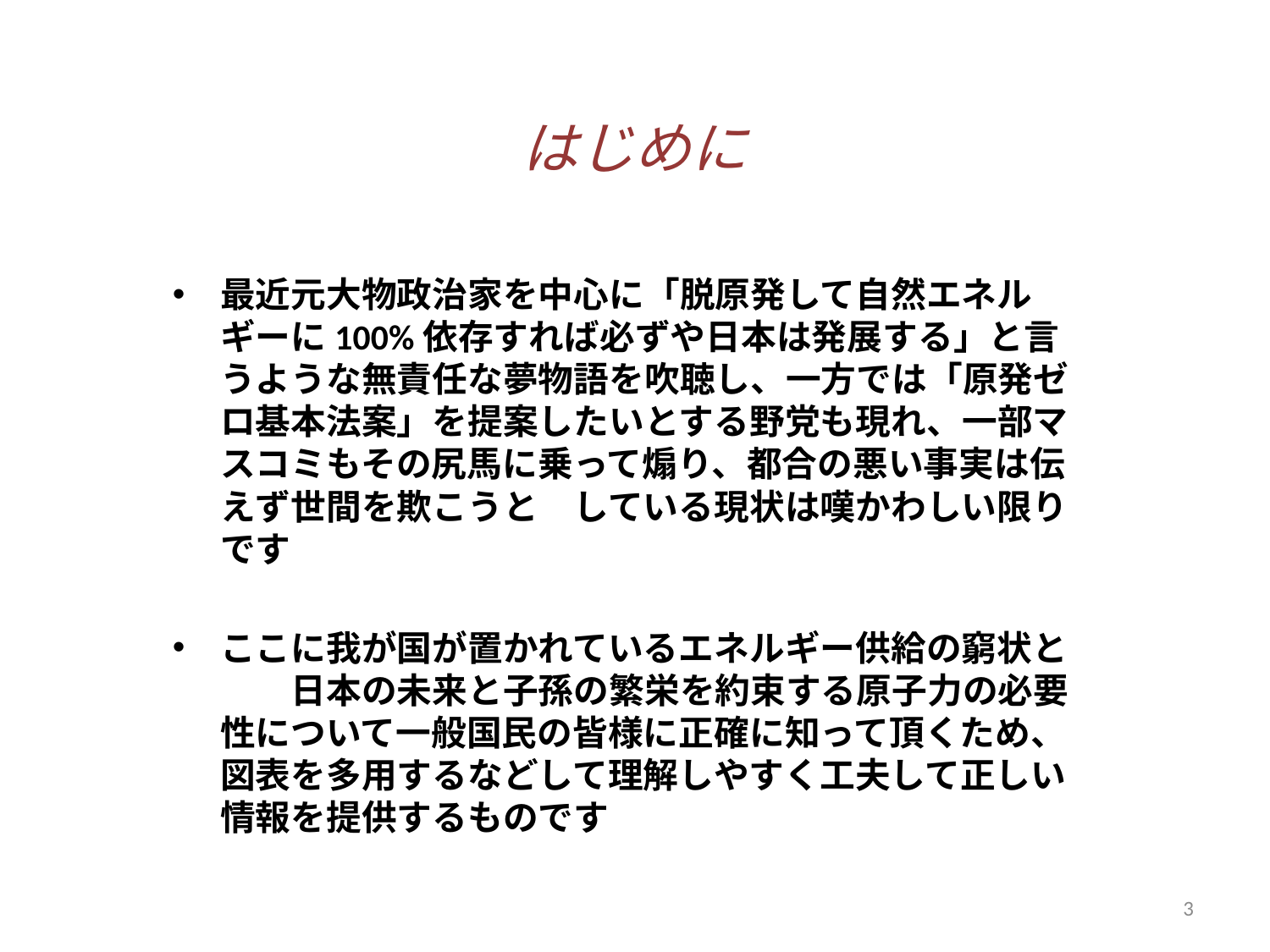

# はじめに
最近元大物政治家を中心に「脱原発して自然エネルギーに100%依存すれば必ずや日本は発展する」と言うような無責任な夢物語を吹聴し、一方では「原発ゼロ基本法案」を提案したいとする野党も現れ、一部マスコミもその尻馬に乗って煽り、都合の悪い事実は伝えず世間を欺こうと　している現状は嘆かわしい限りです

ここに我が国が置かれているエネルギー供給の窮状と　　日本の未来と子孫の繁栄を約束する原子力の必要性について一般国民の皆様に正確に知って頂くため、図表を多用するなどして理解しやすく工夫して正しい情報を提供するものです

3